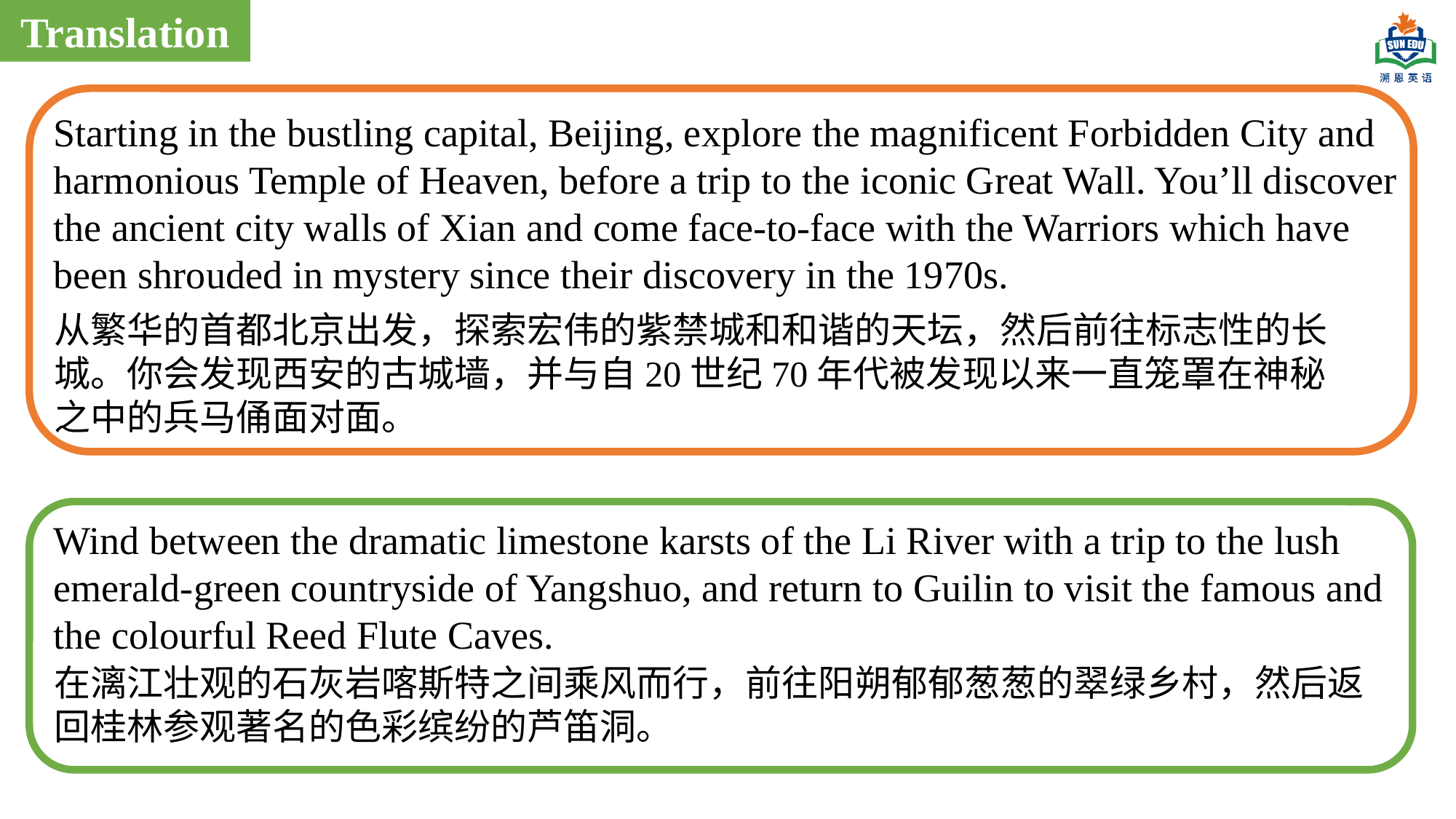

Translation

Starting in the bustling capital, Beijing, explore the magnificent Forbidden City and harmonious Temple of Heaven, before a trip to the iconic Great Wall. You’ll discover the ancient city walls of Xian and come face-to-face with the Warriors which have been shrouded in mystery since their discovery in the 1970s.

从繁华的首都北京出发，探索宏伟的紫禁城和和谐的天坛，然后前往标志性的长城。你会发现西安的古城墙，并与自20世纪70年代被发现以来一直笼罩在神秘之中的兵马俑面对面。

Wind between the dramatic limestone karsts of the Li River with a trip to the lush emerald-green countryside of Yangshuo, and return to Guilin to visit the famous and the colourful Reed Flute Caves.

在漓江壮观的石灰岩喀斯特之间乘风而行，前往阳朔郁郁葱葱的翠绿乡村，然后返回桂林参观著名的色彩缤纷的芦笛洞。